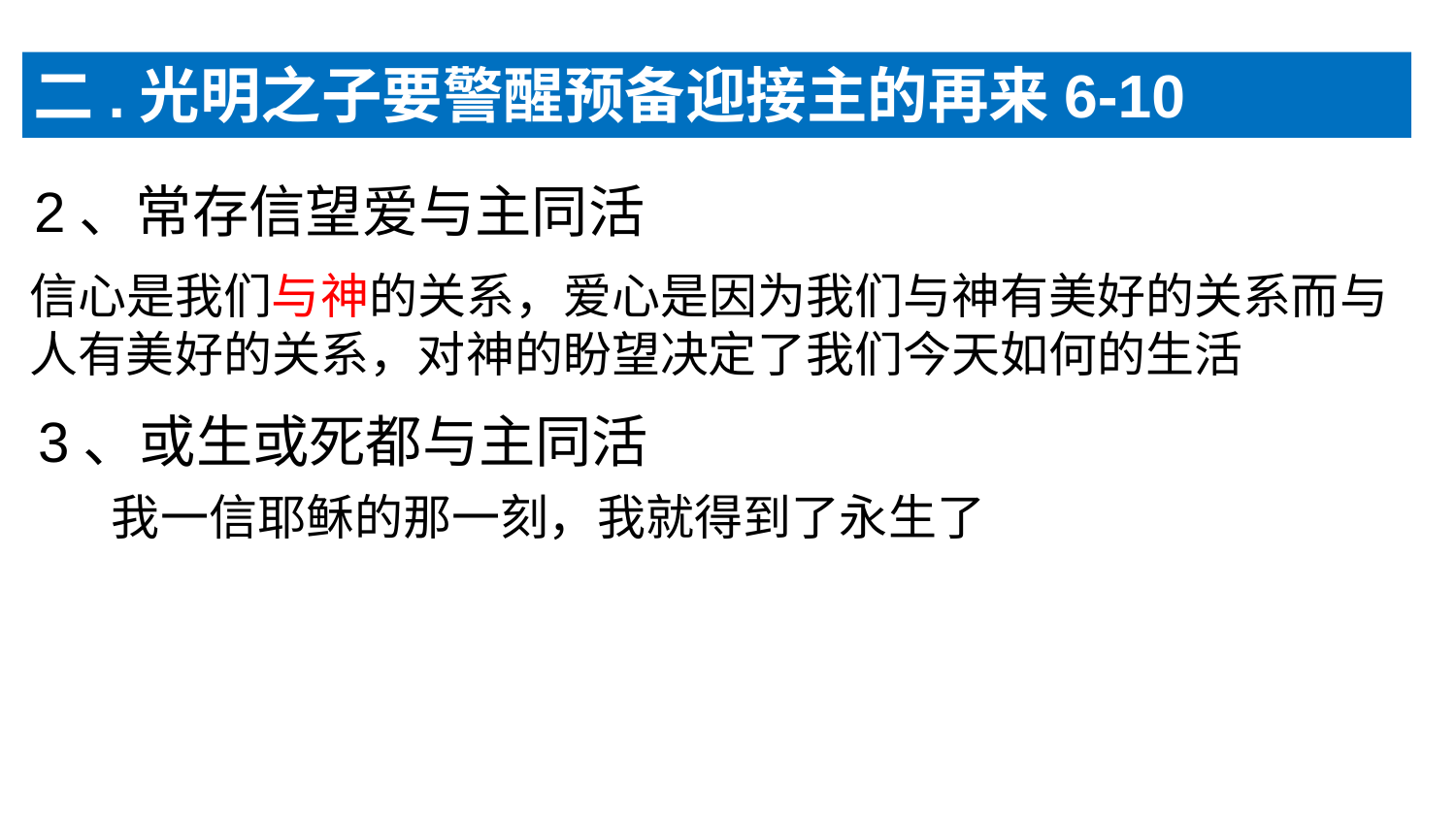

二.光明之子要警醒预备迎接主的再来6-10

8
2、常存信望爱与主同活
信心是我们与神的关系，爱心是因为我们与神有美好的关系而与人有美好的关系，对神的盼望决定了我们今天如何的生活
3、或生或死都与主同活
我一信耶稣的那一刻，我就得到了永生了